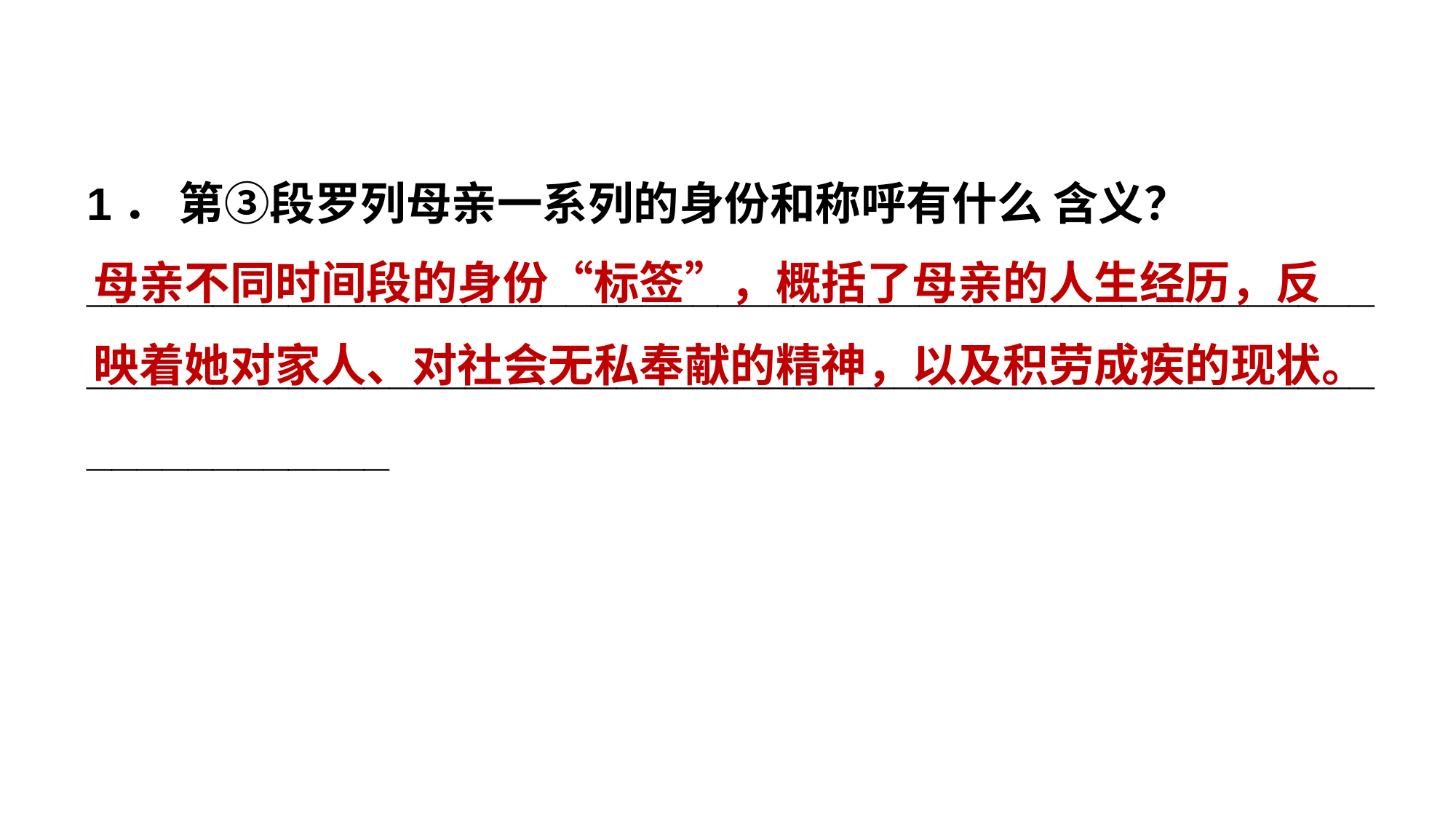

1． 第③段罗列母亲一系列的身份和称呼有什么 含义？
__________________________________________________________________________________________________________________
母亲不同时间段的身份“标签”，概括了母亲的人生经历，反映着她对家人、对社会无私奉献的精神，以及积劳成疾的现状。